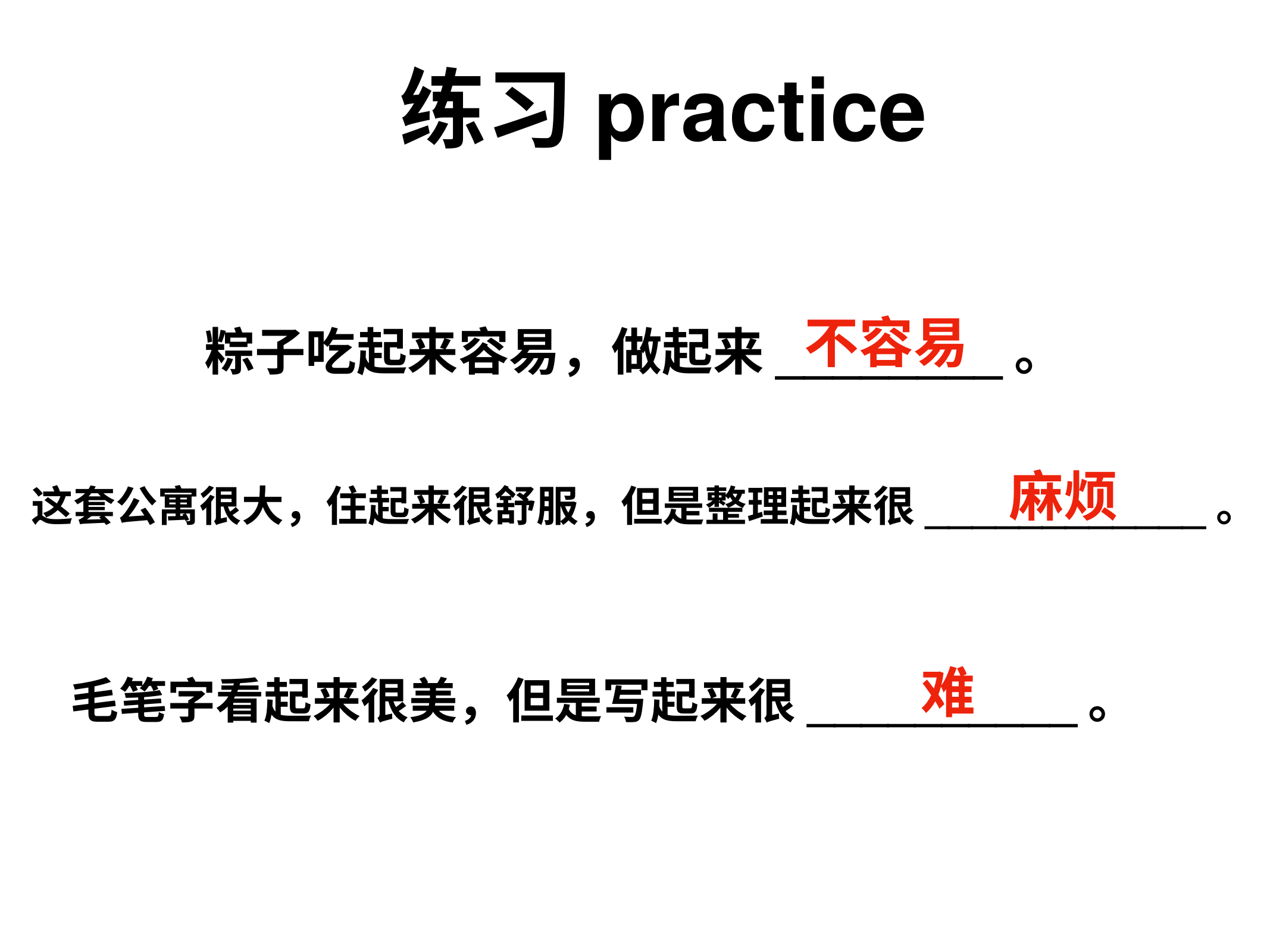

练习practice
不容易
粽子吃起来容易，做起来________。
麻烦
这套公寓很大，住起来很舒服，但是整理起来很____________。
难
毛笔字看起来很美，但是写起来很__________。